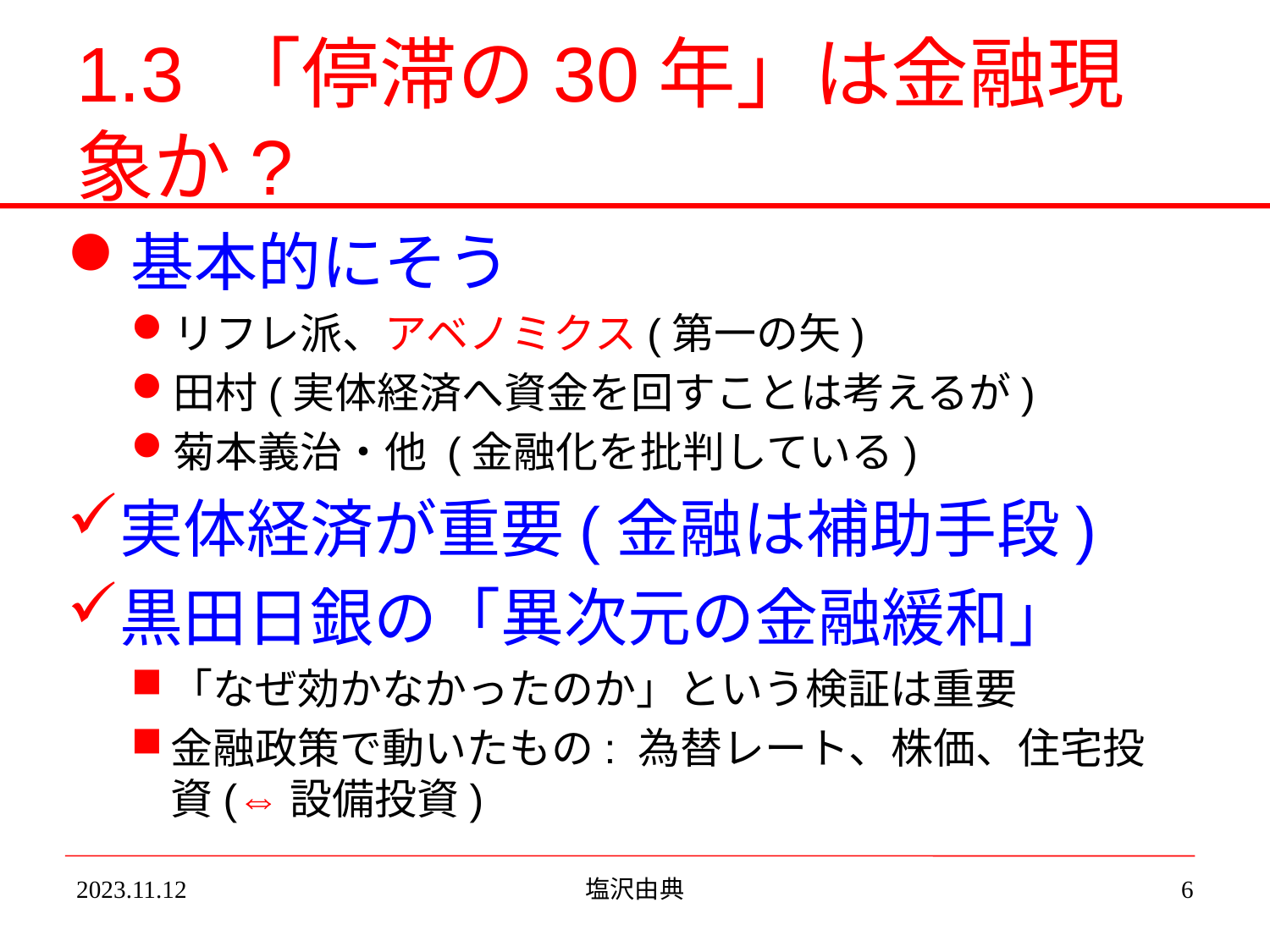

# 1.3 「停滞の30年」は金融現象か?
基本的にそう
リフレ派、アベノミクス(第一の矢)
田村(実体経済へ資金を回すことは考えるが)
菊本義治・他 (金融化を批判している)
実体経済が重要(金融は補助手段)
黒田日銀の「異次元の金融緩和」
「なぜ効かなかったのか」という検証は重要
金融政策で動いたもの: 為替レート、株価、住宅投資(⇔設備投資)
2023.11.12
塩沢由典
6